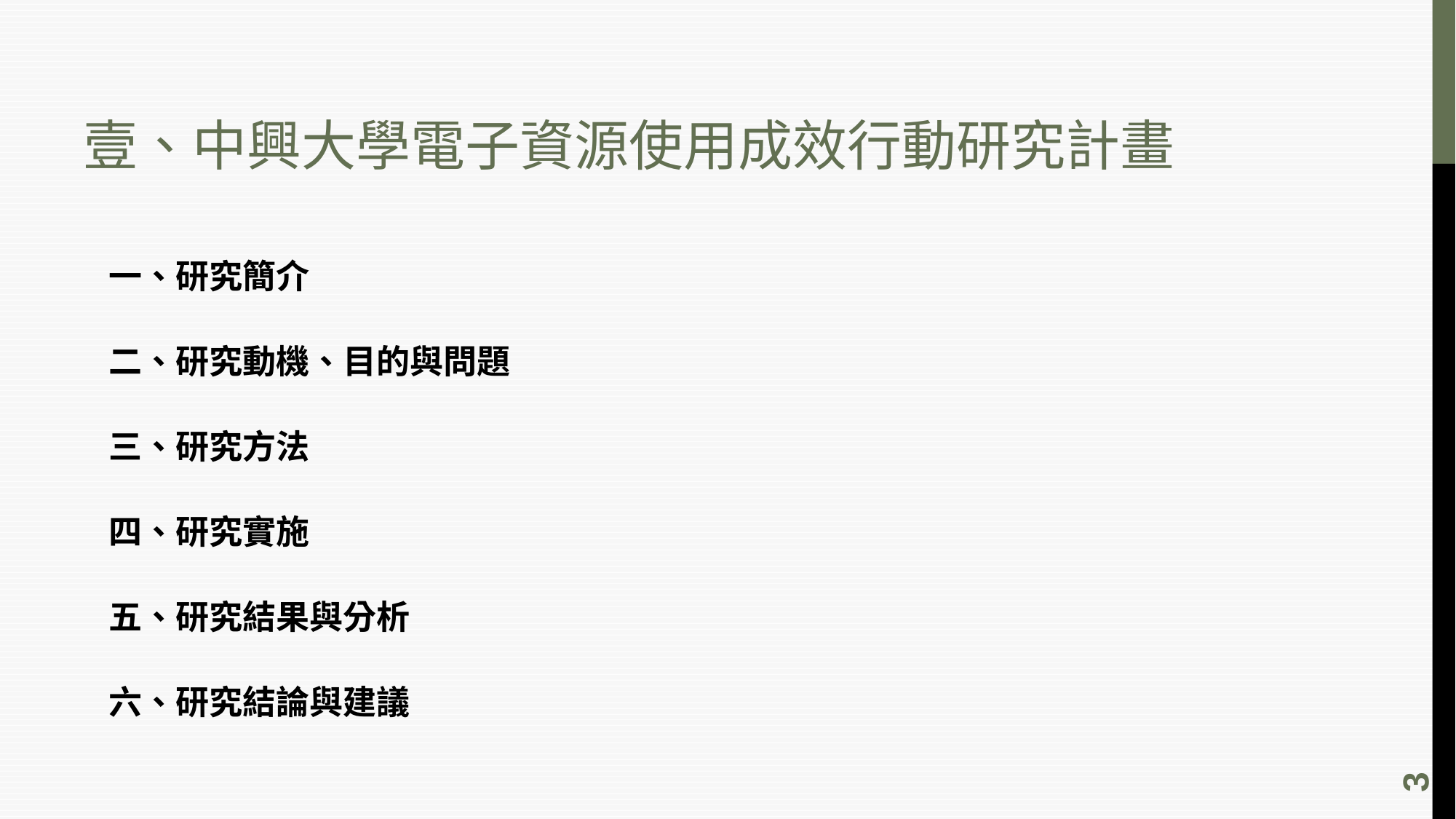

# 壹、中興大學電子資源使用成效行動研究計畫
一、研究簡介
二、研究動機、目的與問題
三、研究方法
四、研究實施
五、研究結果與分析
六、研究結論與建議

3